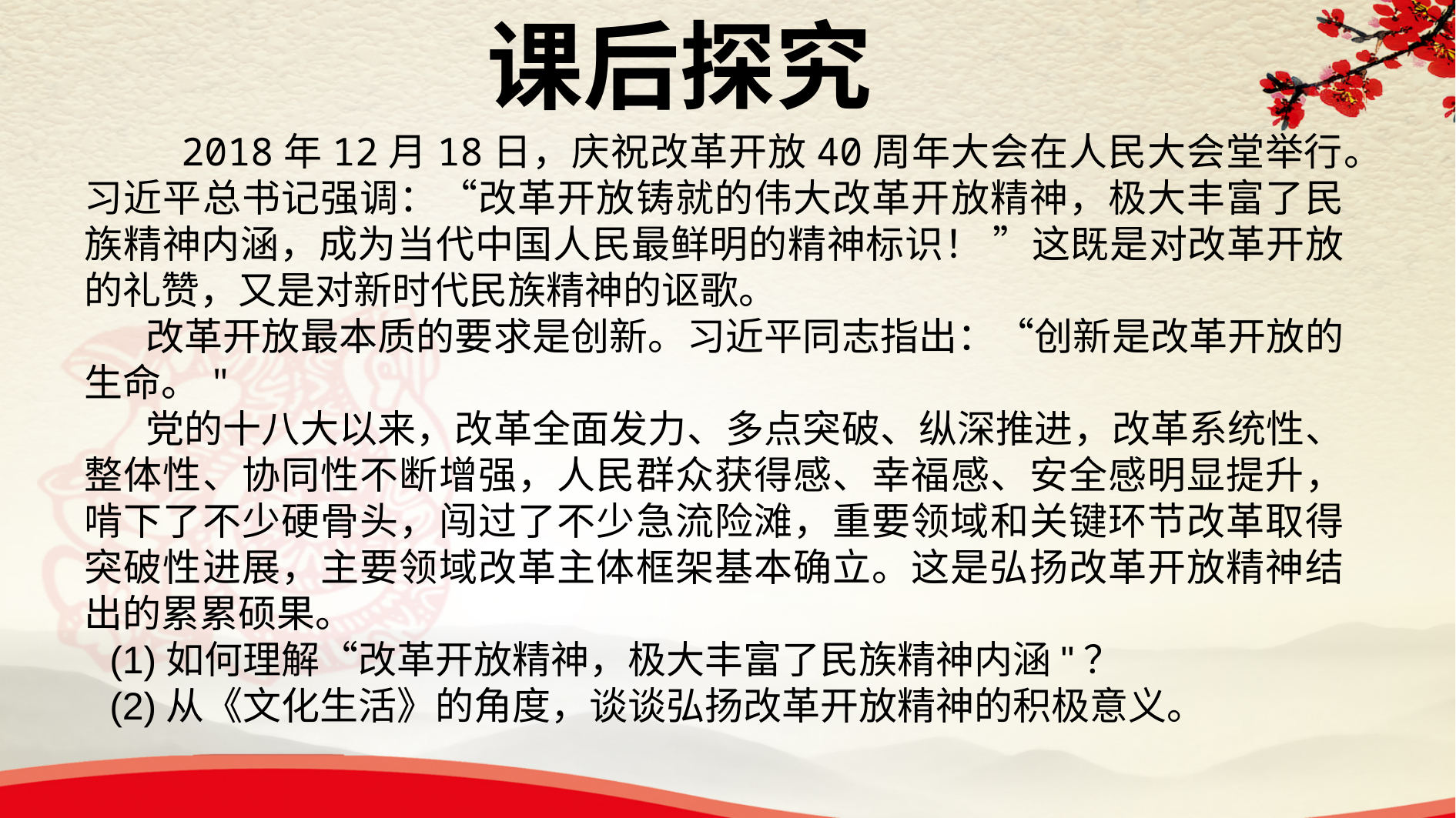

课后探究
   2018年12月18日，庆祝改革开放40周年大会在人民大会堂举行。习近平总书记强调：“改革开放铸就的伟大改革开放精神，极大丰富了民族精神内涵，成为当代中国人民最鲜明的精神标识！ ”这既是对改革开放的礼赞，又是对新时代民族精神的讴歌。
   改革开放最本质的要求是创新。习近平同志指出：“创新是改革开放的生命。"
   党的十八大以来，改革全面发力、多点突破、纵深推进，改革系统性、整体性、协同性不断增强，人民群众获得感、幸福感、安全感明显提升，啃下了不少硬骨头，闯过了不少急流险滩，重要领域和关键环节改革取得突破性进展，主要领域改革主体框架基本确立。这是弘扬改革开放精神结出的累累硕果。
(1)如何理解“改革开放精神，极大丰富了民族精神内涵"？
(2)从《文化生活》的角度，谈谈弘扬改革开放精神的积极意义。